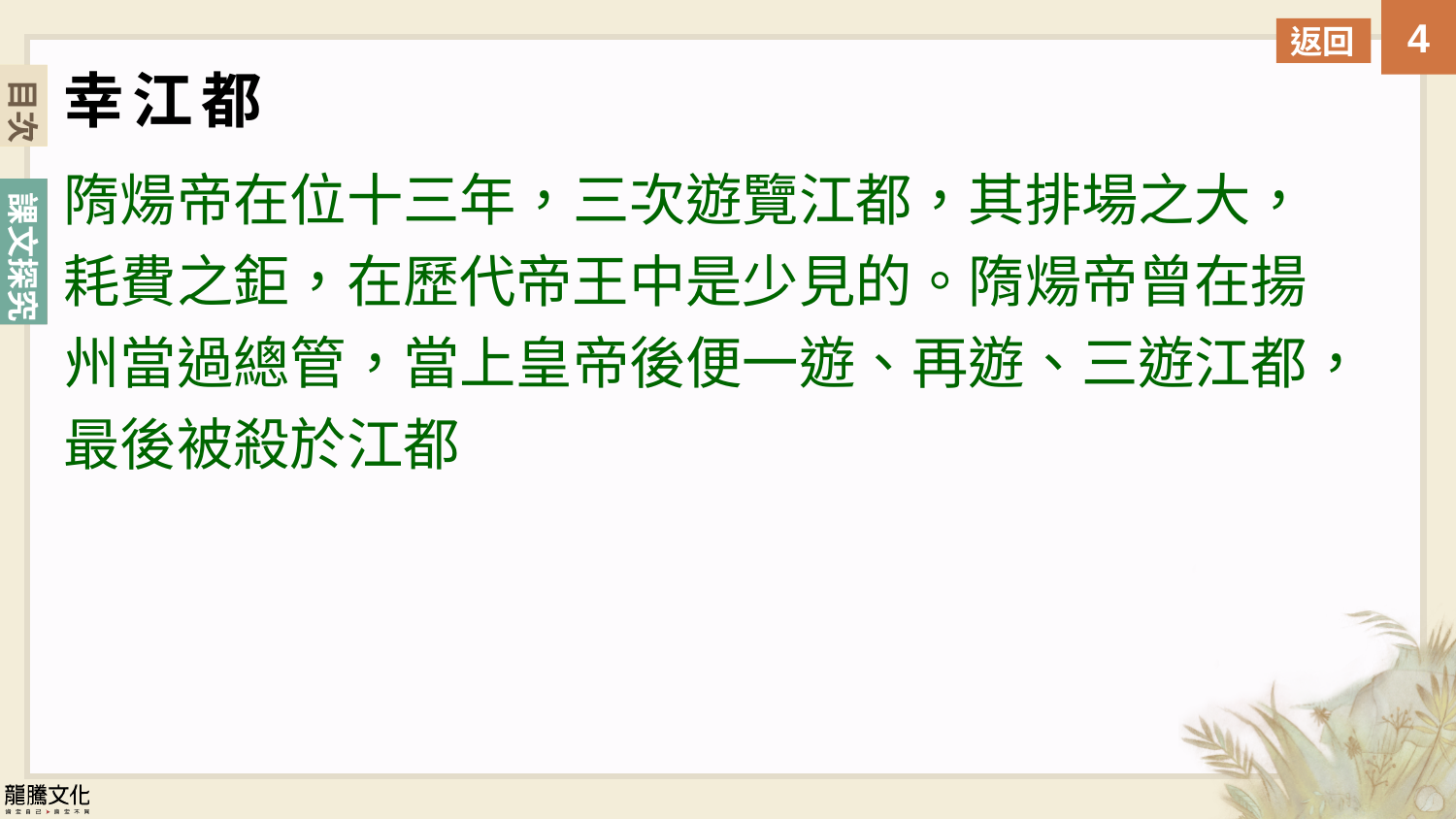

返回
幸江都
隋煬帝在位十三年，三次遊覽江都，其排場之大，耗費之鉅，在歷代帝王中是少見的。隋煬帝曾在揚州當過總管，當上皇帝後便一遊、再遊、三遊江都，最後被殺於江都